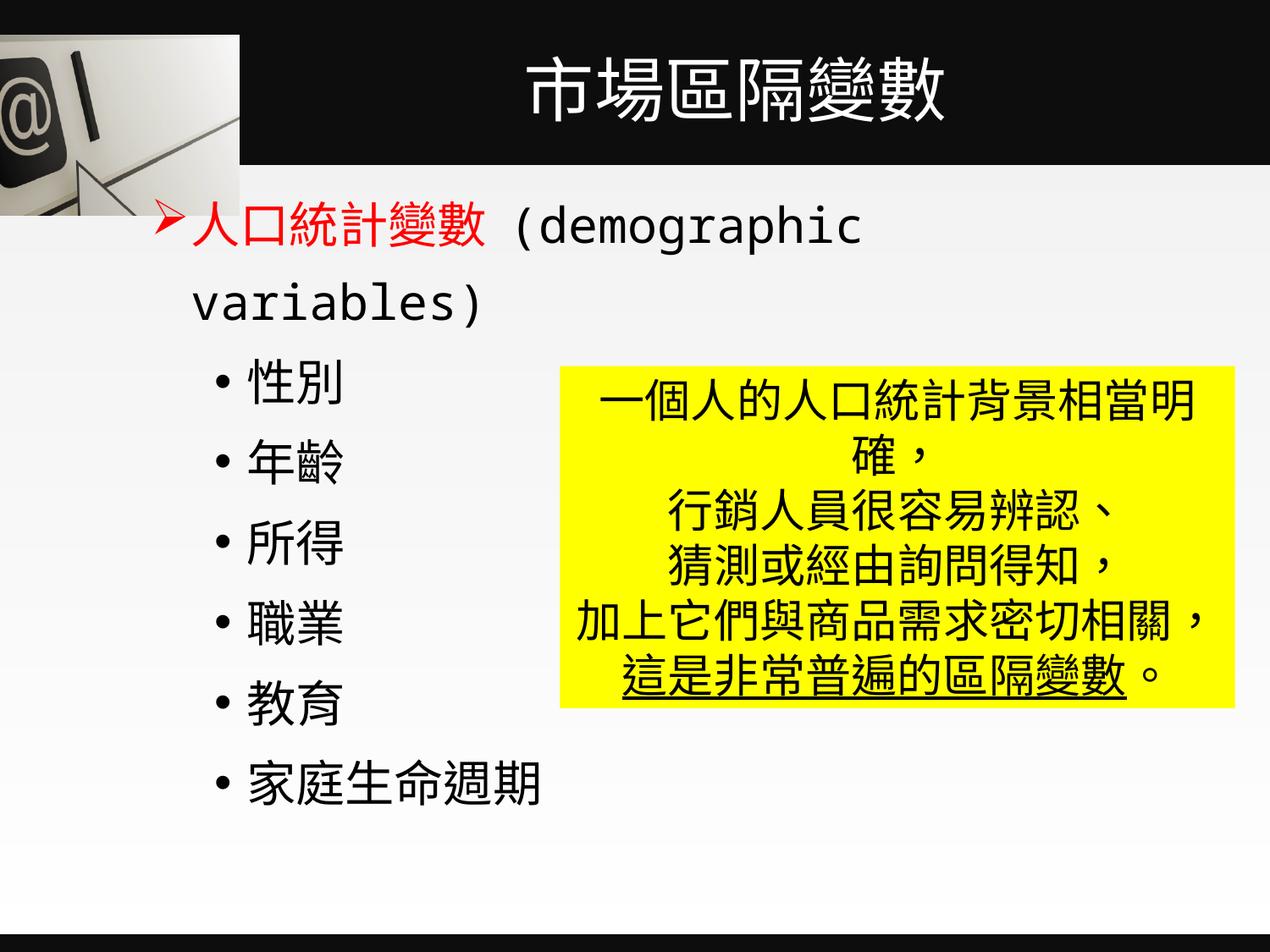

# 市場區隔變數
人口統計變數 (demographic variables)
性別
年齡
所得
職業
教育
家庭生命週期
一個人的人口統計背景相當明確，
行銷人員很容易辨認、
猜測或經由詢問得知，
加上它們與商品需求密切相關，
這是非常普遍的區隔變數。